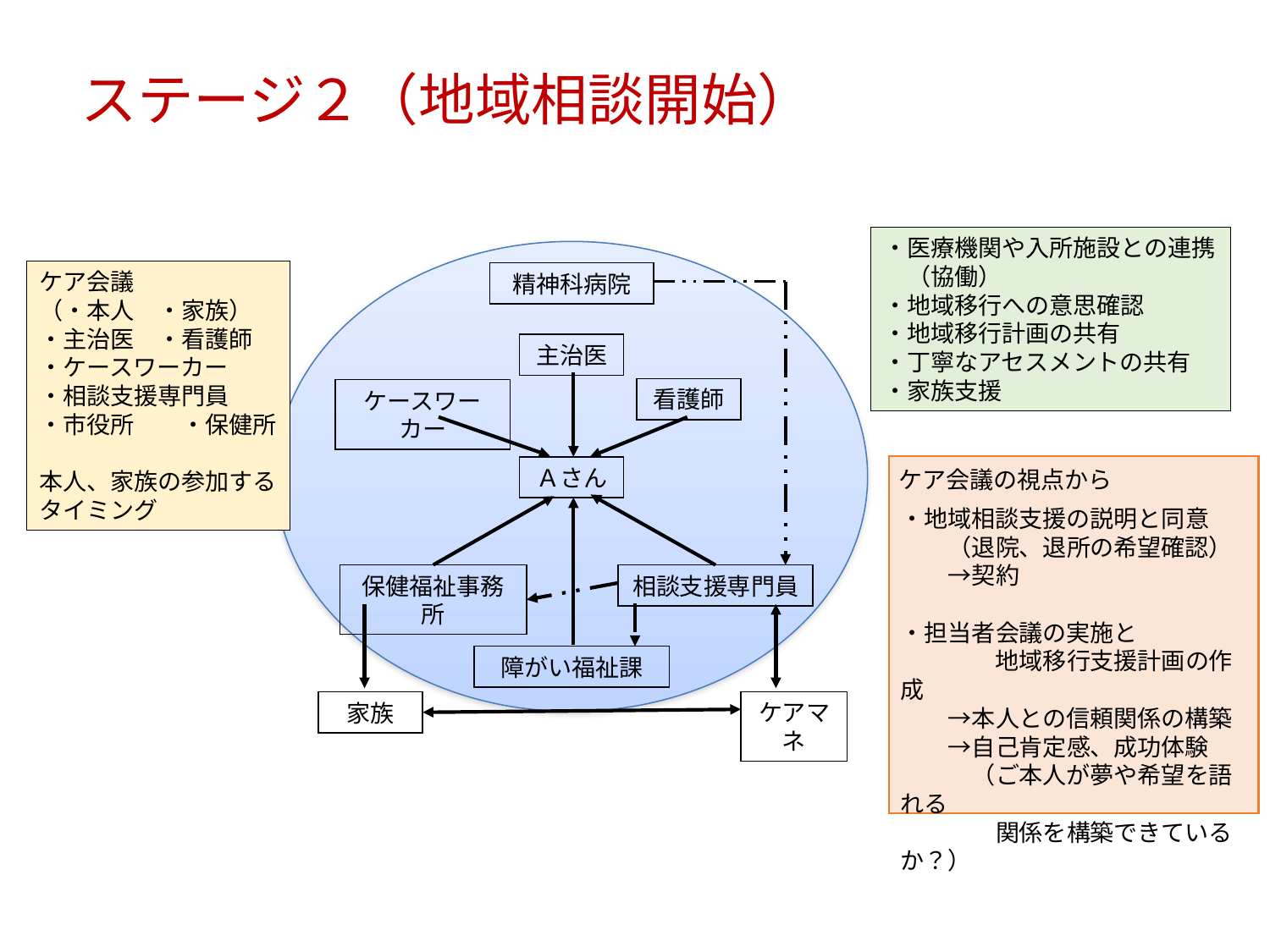

ステージ２（地域相談開始）
・医療機関や入所施設との連携
　（協働）
・地域移行への意思確認
・地域移行計画の共有
・丁寧なアセスメントの共有
・家族支援

ケア会議
（・本人　・家族）
・主治医　・看護師
・ケースワーカー
・相談支援専門員
・市役所　　・保健所

本人、家族の参加する
タイミング
精神科病院
主治医
看護師
ケースワーカー

Ａさん
ケア会議の視点から
・地域相談支援の説明と同意
　　（退院、退所の希望確認）
　　→契約

・担当者会議の実施と
　　　　地域移行支援計画の作成
　　→本人との信頼関係の構築
　　→自己肯定感、成功体験
　　　（ご本人が夢や希望を語れる
　　　　関係を構築できているか？）
保健福祉事務所
相談支援専門員
障がい福祉課
家族
ケアマネ